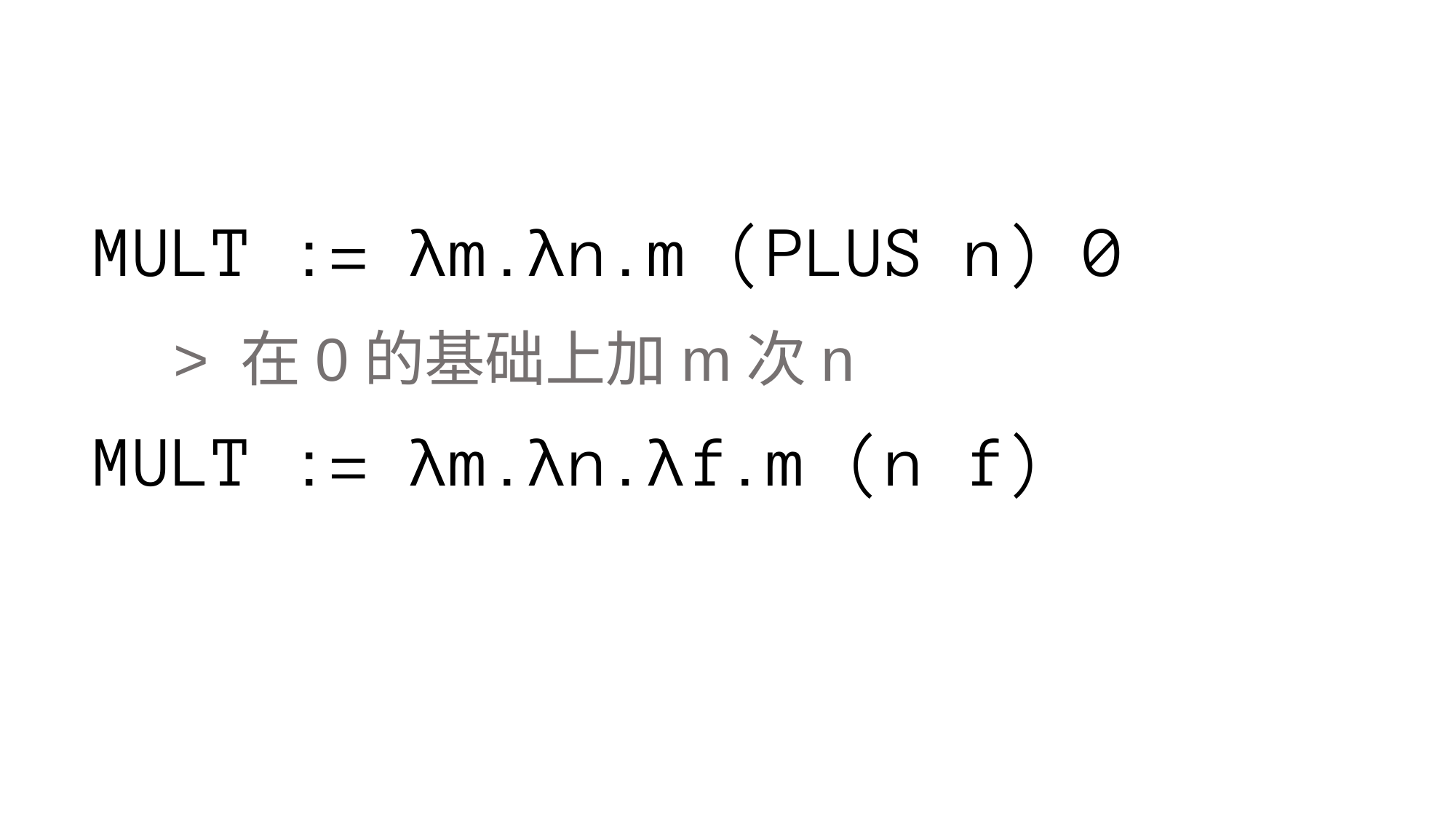

MULT := λm.λn.m (PLUS n) 0
  > 在0的基础上加m次n
MULT := λm.λn.λf.m (n f)